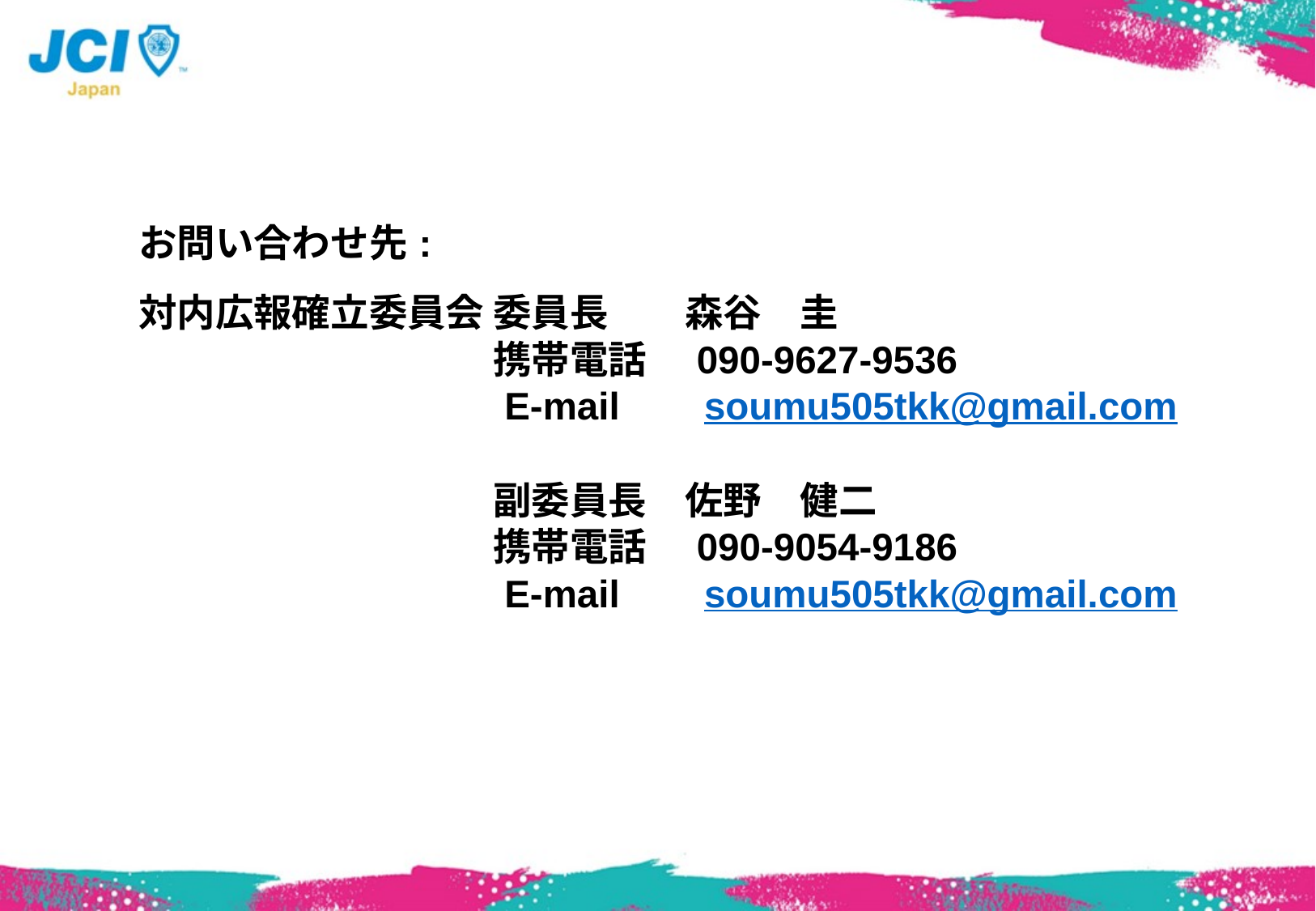

お問い合わせ先:

対内広報確立委員会 委員長　　森谷　圭

　　　　　　　　　 携帯電話　090-9627-9536

　　　　　　　　　 E-mail　   soumu505tkk@gmail.com

　　　　　　　　　 副委員長　佐野　健二

　　　　　　　　　 携帯電話　090-9054-9186

　　　　　　　　　 E-mail　   soumu505tkk@gmail.com